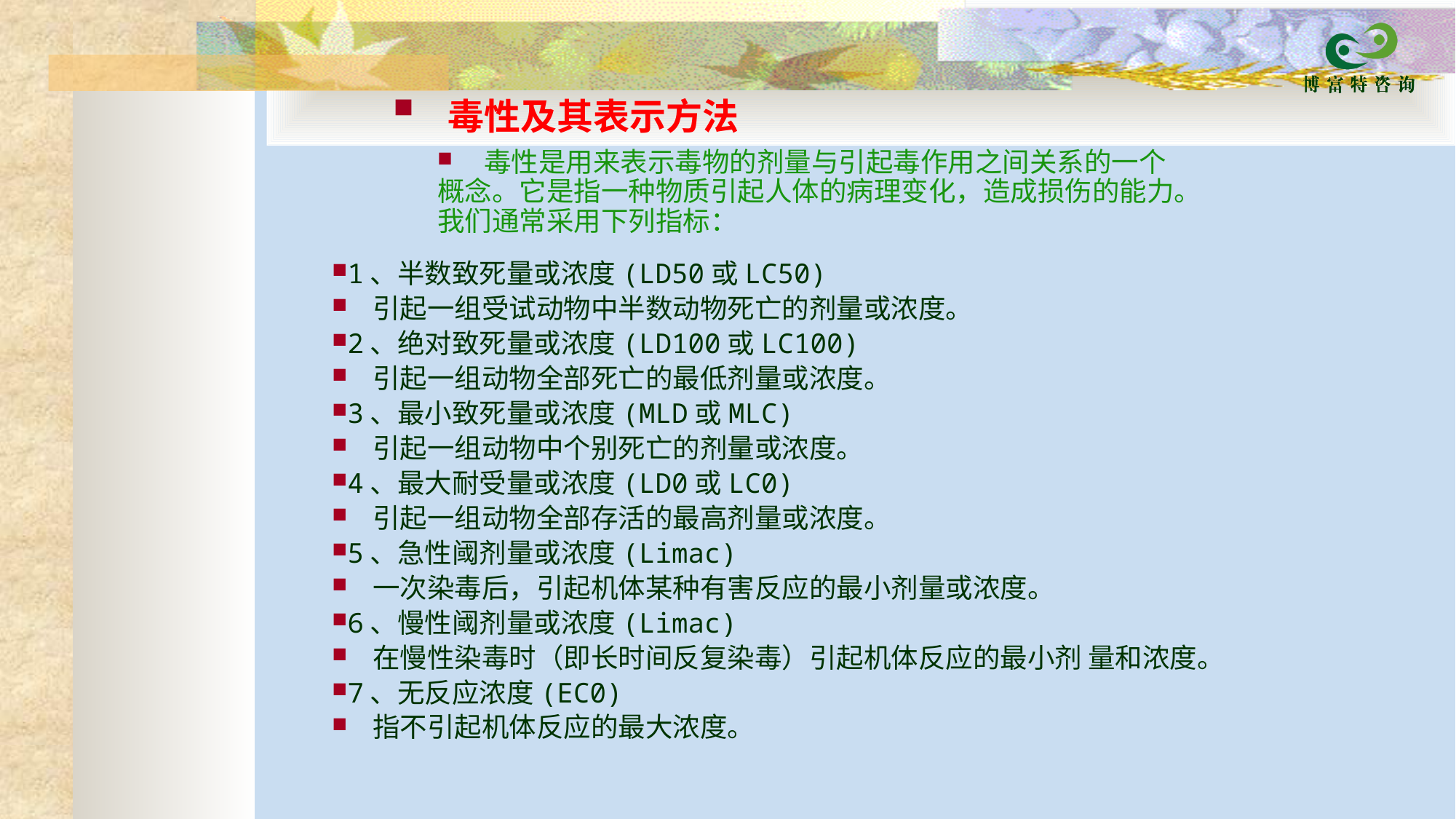

毒性及其表示方法
    毒性是用来表示毒物的剂量与引起毒作用之间关系的一个概念。它是指一种物质引起人体的病理变化，造成损伤的能力。我们通常采用下列指标：
1、半数致死量或浓度(LD50或LC50)
   引起一组受试动物中半数动物死亡的剂量或浓度。
2、绝对致死量或浓度(LD100或LC100)
   引起一组动物全部死亡的最低剂量或浓度。
3、最小致死量或浓度(MLD或MLC)
   引起一组动物中个别死亡的剂量或浓度。
4、最大耐受量或浓度(LD0或LC0)
   引起一组动物全部存活的最高剂量或浓度。
5、急性阈剂量或浓度(Limac)
   一次染毒后，引起机体某种有害反应的最小剂量或浓度。
6、慢性阈剂量或浓度(Limac)
   在慢性染毒时（即长时间反复染毒）引起机体反应的最小剂 量和浓度。
7、无反应浓度(EC0)
   指不引起机体反应的最大浓度。